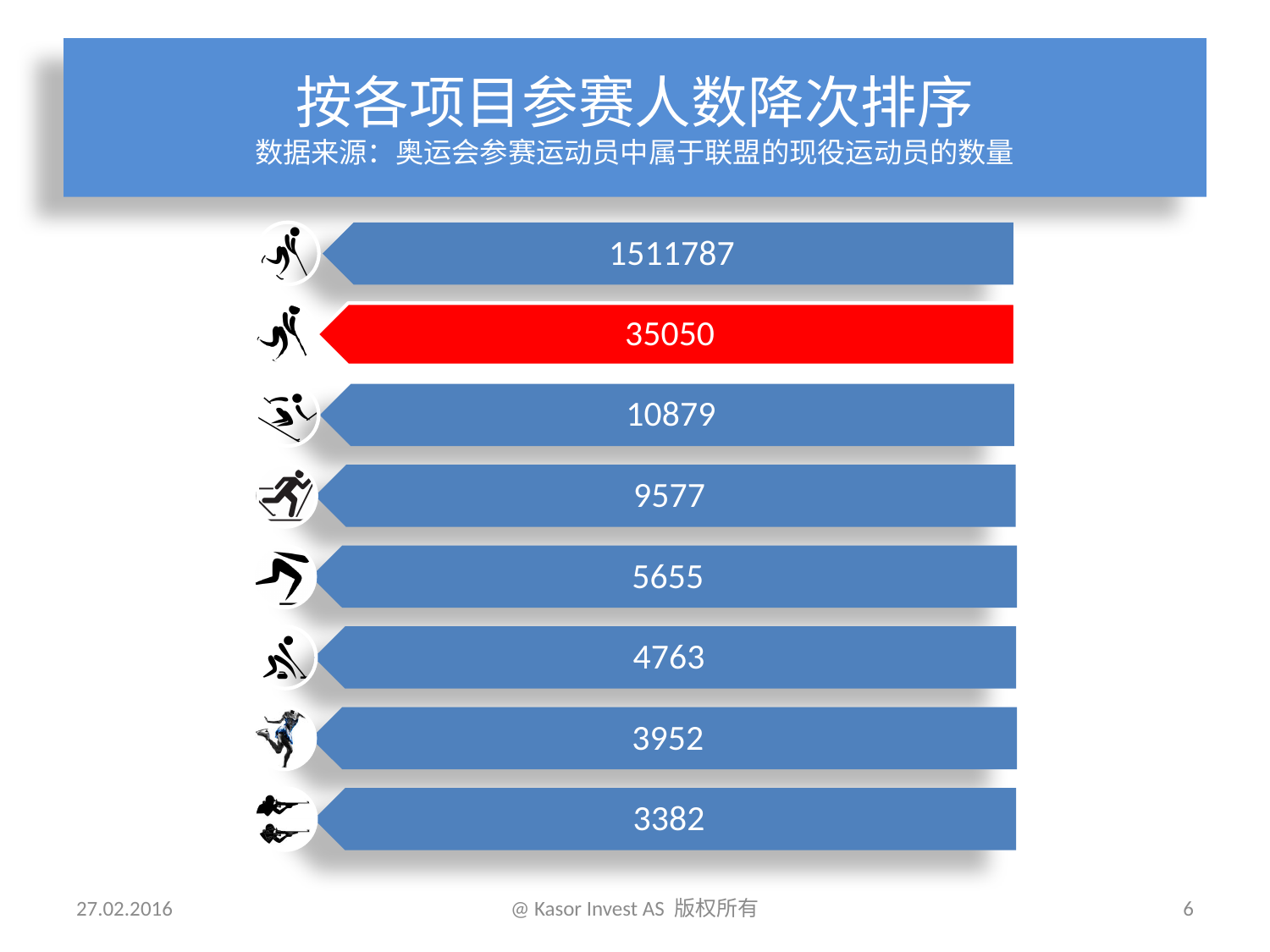

# 按各项目参赛人数降次排序 数据来源：奥运会参赛运动员中属于联盟的现役运动员的数量
1511787
35050
10879
9577
5655
4763
3952
3382
27.02.2016
@ Kasor Invest AS 版权所有
6